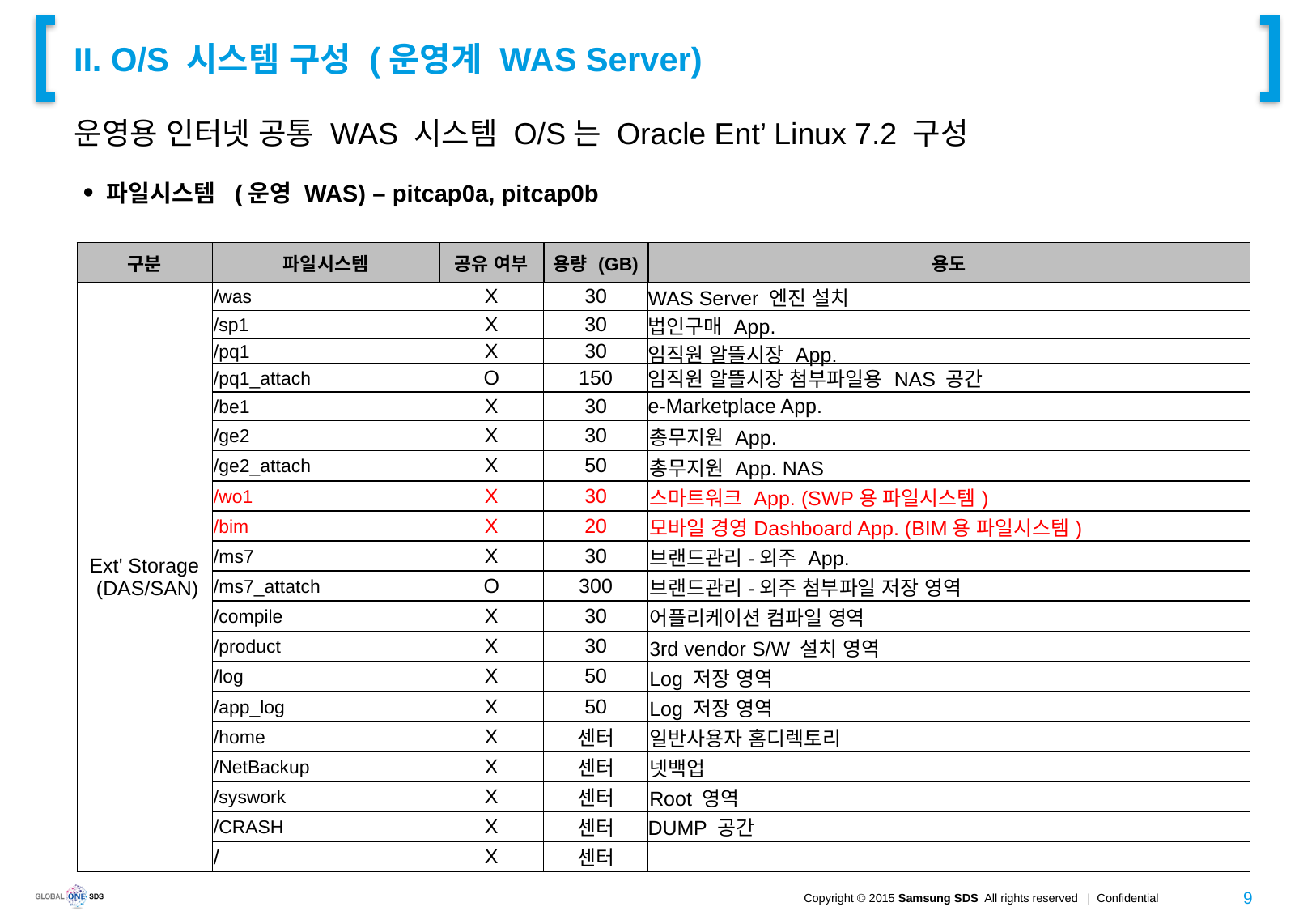

# II. O/S 시스템 구성 (운영계 WAS Server)
운영용 인터넷 공통 WAS 시스템 O/S는 Oracle Ent’ Linux 7.2 구성
파일시스템  (운영 WAS) – pitcap0a, pitcap0b
| 구분 | 파일시스템 | 공유 여부 | 용량 (GB) | 용도 |
| --- | --- | --- | --- | --- |
| Ext' Storage (DAS/SAN) | /was | X | 30 | WAS Server 엔진 설치 |
|  | /sp1 | X | 30 | 법인구매 App. |
|  | /pq1 | X | 30 | 임직원 알뜰시장 App. |
|  | /pq1\_attach | O | 150 | 임직원 알뜰시장 첨부파일용 NAS 공간 |
|  | /be1 | X | 30 | e-Marketplace App. |
|  | /ge2 | X | 30 | 총무지원 App. |
|  | /ge2\_attach | X | 50 | 총무지원 App. NAS |
|  | /wo1 | X | 30 | 스마트워크 App. (SWP용 파일시스템) |
|  | /bim | X | 20 | 모바일 경영Dashboard App. (BIM용 파일시스템) |
|  | /ms7 | X | 30 | 브랜드관리-외주 App. |
|  | /ms7\_attatch | O | 300 | 브랜드관리-외주 첨부파일 저장 영역 |
|  | /compile | X | 30 | 어플리케이션 컴파일 영역 |
|  | /product | X | 30 | 3rd vendor S/W 설치 영역 |
|  | /log | X | 50 | Log 저장 영역 |
|  | /app\_log | X | 50 | Log 저장 영역 |
|  | /home | X | 센터 | 일반사용자 홈디렉토리 |
|  | /NetBackup | X | 센터 | 넷백업 |
|  | /syswork | X | 센터 | Root 영역 |
|  | /CRASH | X | 센터 | DUMP 공간 |
|  | / | X | 센터 |  |